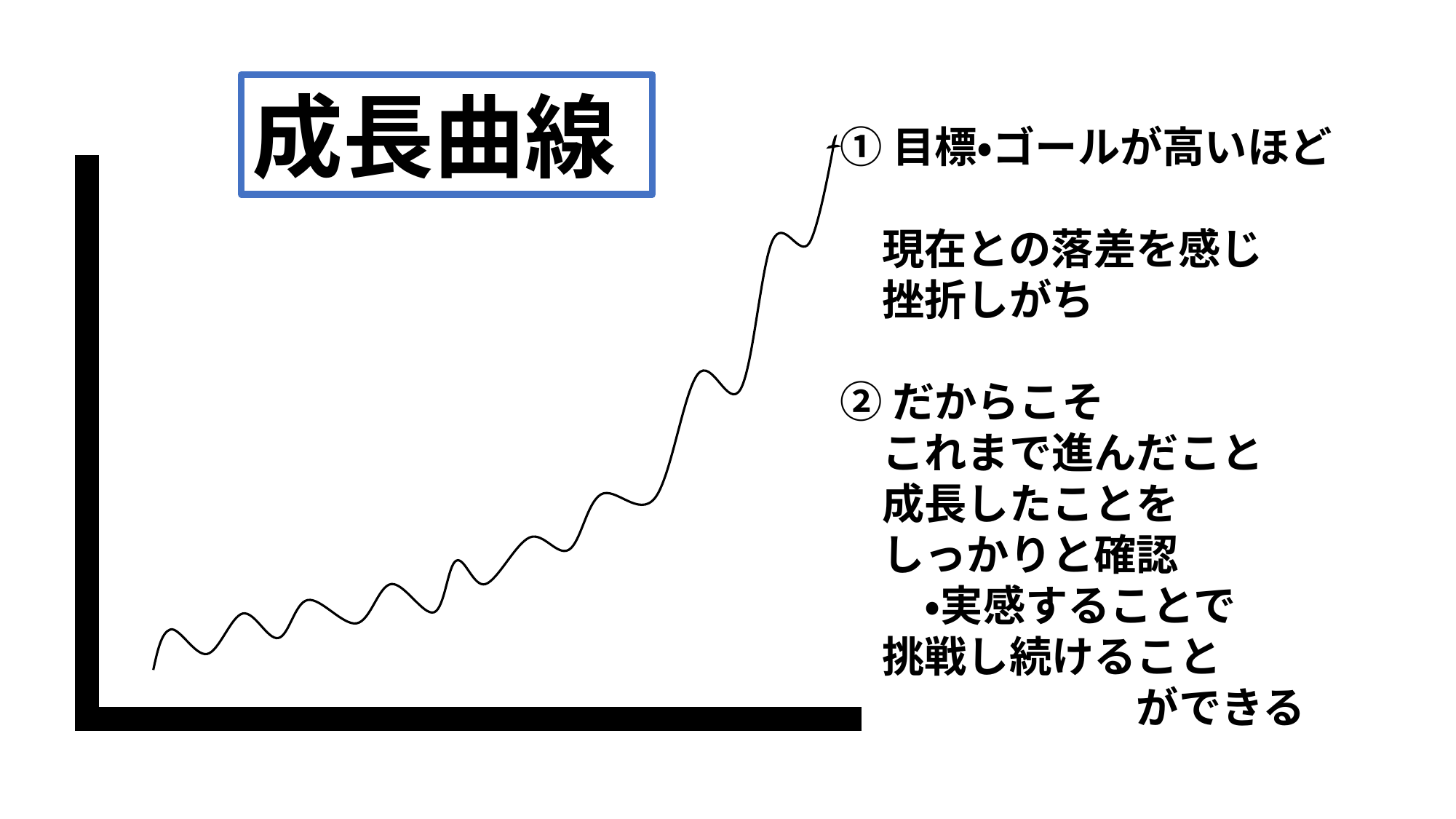

成長曲線
①目標・ゴールが高いほど
　現在との落差を感じ
　挫折しがち

②だからこそ
　これまで進んだこと
　成長したことを
　しっかりと確認
　　・実感することで
　挑戦し続けること
　　　　　　　ができる